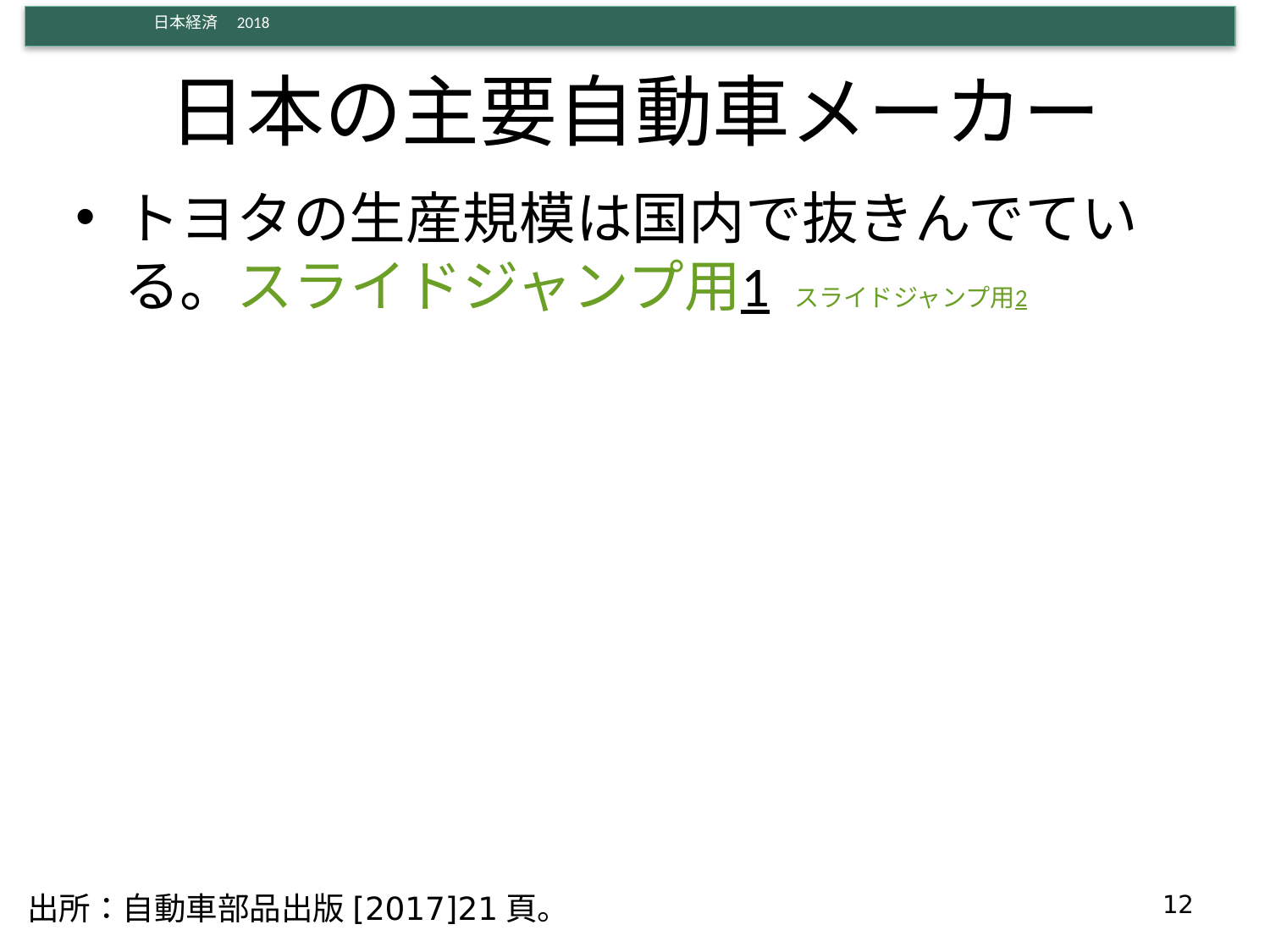

# 日本の主要自動車メーカー
トヨタの生産規模は国内で抜きんでている。スライドジャンプ用1　スライドジャンプ用2
出所：自動車部品出版[2017]21頁。
12